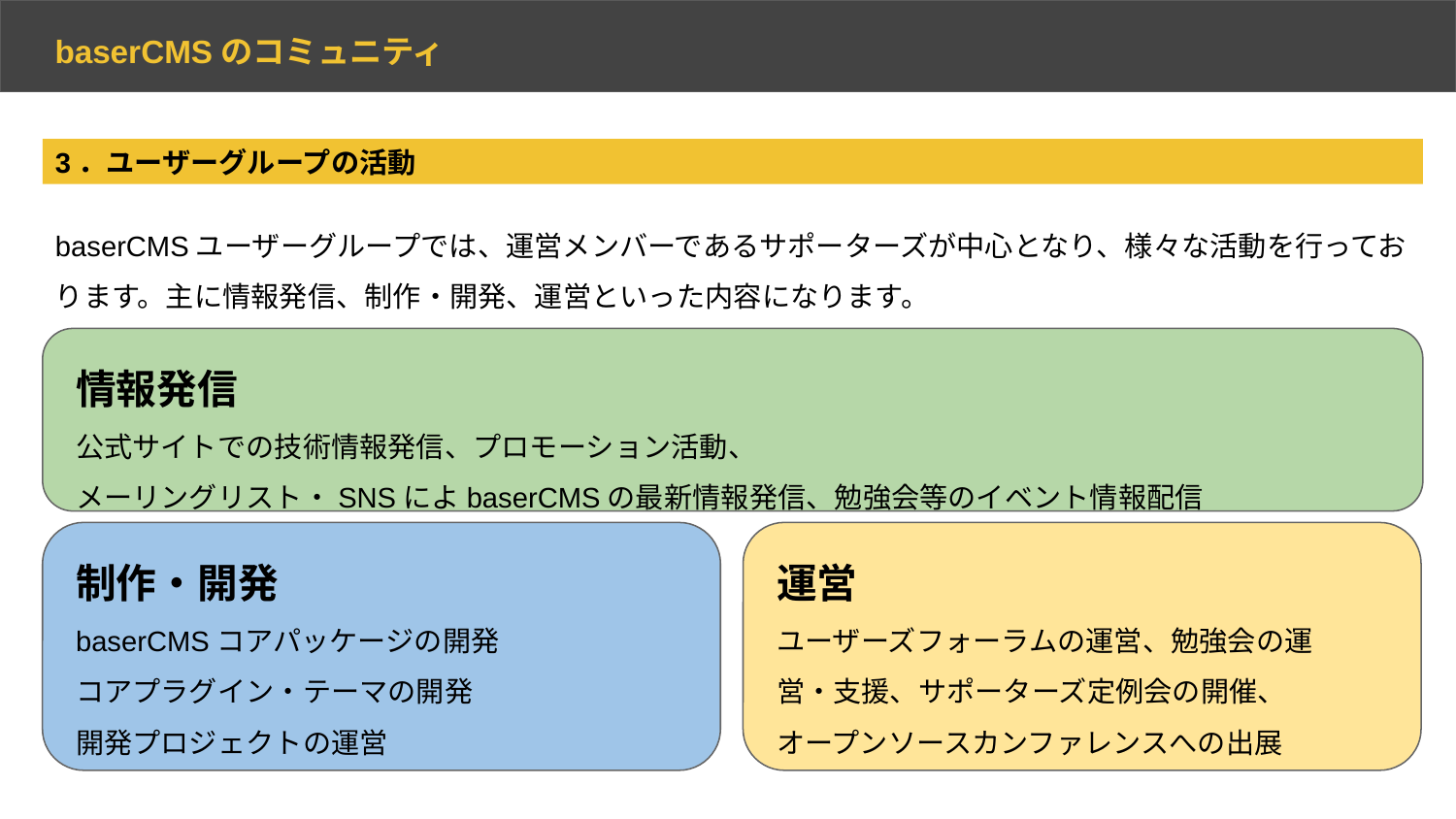

baserCMSのコミュニティ
3．ユーザーグループの活動
baserCMSユーザーグループでは、運営メンバーであるサポーターズが中心となり、様々な活動を行っております。主に情報発信、制作・開発、運営といった内容になります。
情報発信
公式サイトでの技術情報発信、プロモーション活動、
メーリングリスト・SNSによbaserCMSの最新情報発信、勉強会等のイベント情報配信

制作・開発
baserCMSコアパッケージの開発
コアプラグイン・テーマの開発
開発プロジェクトの運営
運営
ユーザーズフォーラムの運営、勉強会の運営・支援、サポーターズ定例会の開催、
オープンソースカンファレンスへの出展